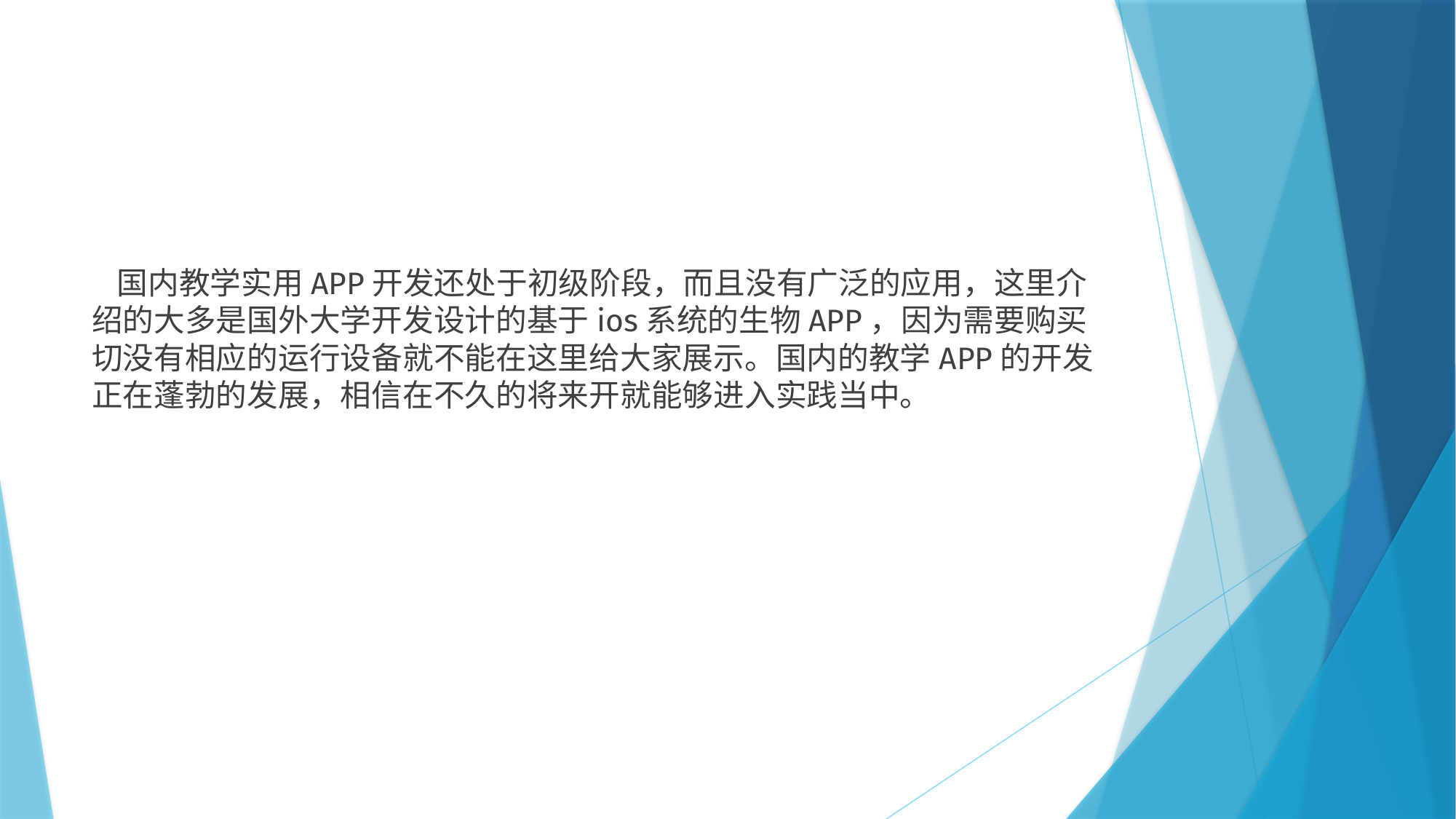

#
   国内教学实用APP开发还处于初级阶段，而且没有广泛的应用，这里介绍的大多是国外大学开发设计的基于ios系统的生物APP，因为需要购买切没有相应的运行设备就不能在这里给大家展示。国内的教学APP的开发正在蓬勃的发展，相信在不久的将来开就能够进入实践当中。